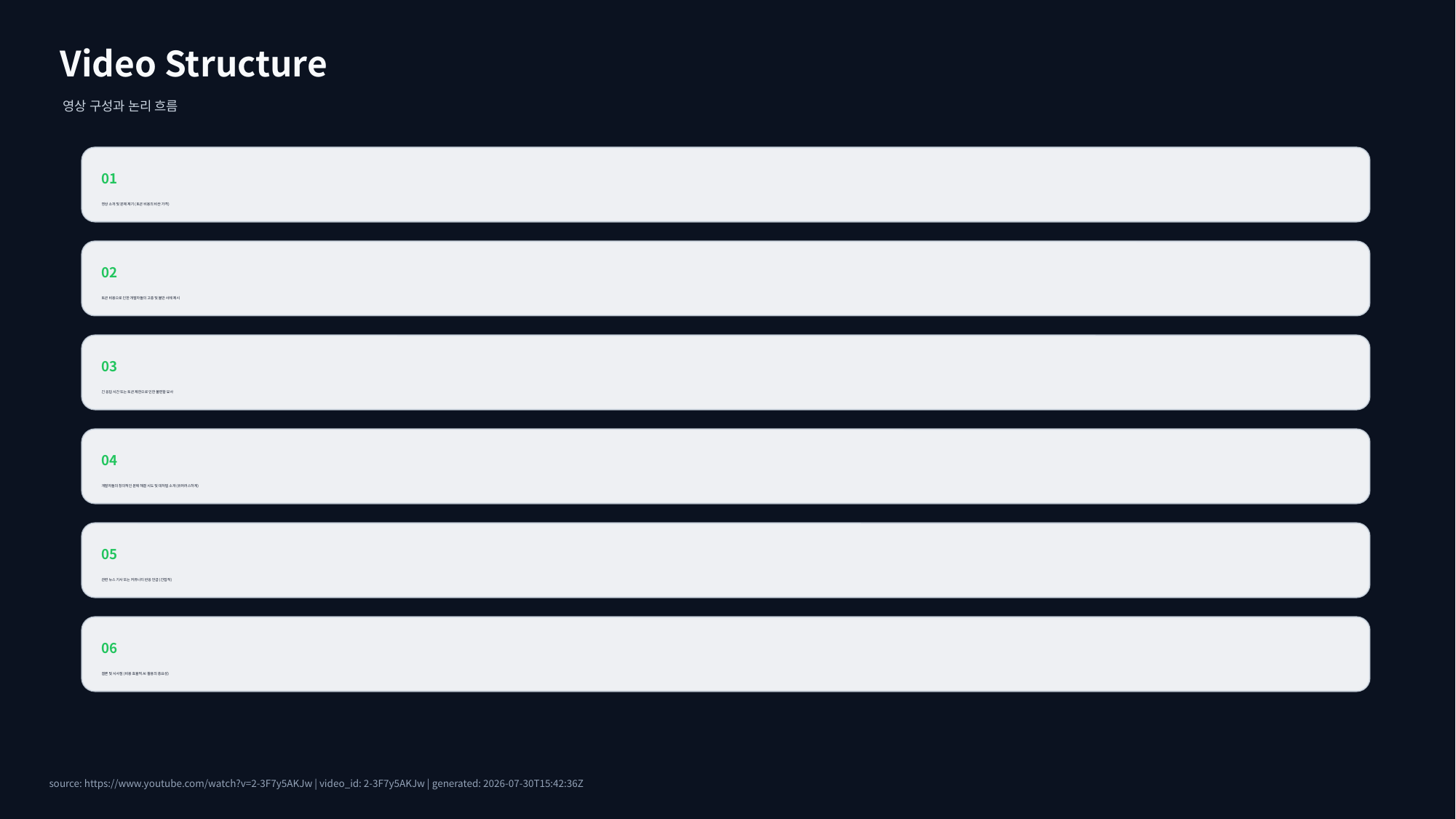

Video Structure
영상 구성과 논리 흐름

01
영상 소개 및 문제 제기 (토큰 비용의 비싼 가격)

02
토큰 비용으로 인한 개발자들의 고충 및 불만 사례 제시

03
긴 응답 시간 또는 토큰 제한으로 인한 불편함 묘사

04
개발자들의 창의적인 문제 해결 시도 및 대처법 소개 (유머러스하게)

05
관련 뉴스 기사 또는 커뮤니티 반응 언급 (간접적)

06
결론 및 시사점 (비용 효율적 AI 활용의 중요성)
source: https://www.youtube.com/watch?v=2-3F7y5AKJw | video_id: 2-3F7y5AKJw | generated: 2026-07-30T15:42:36Z